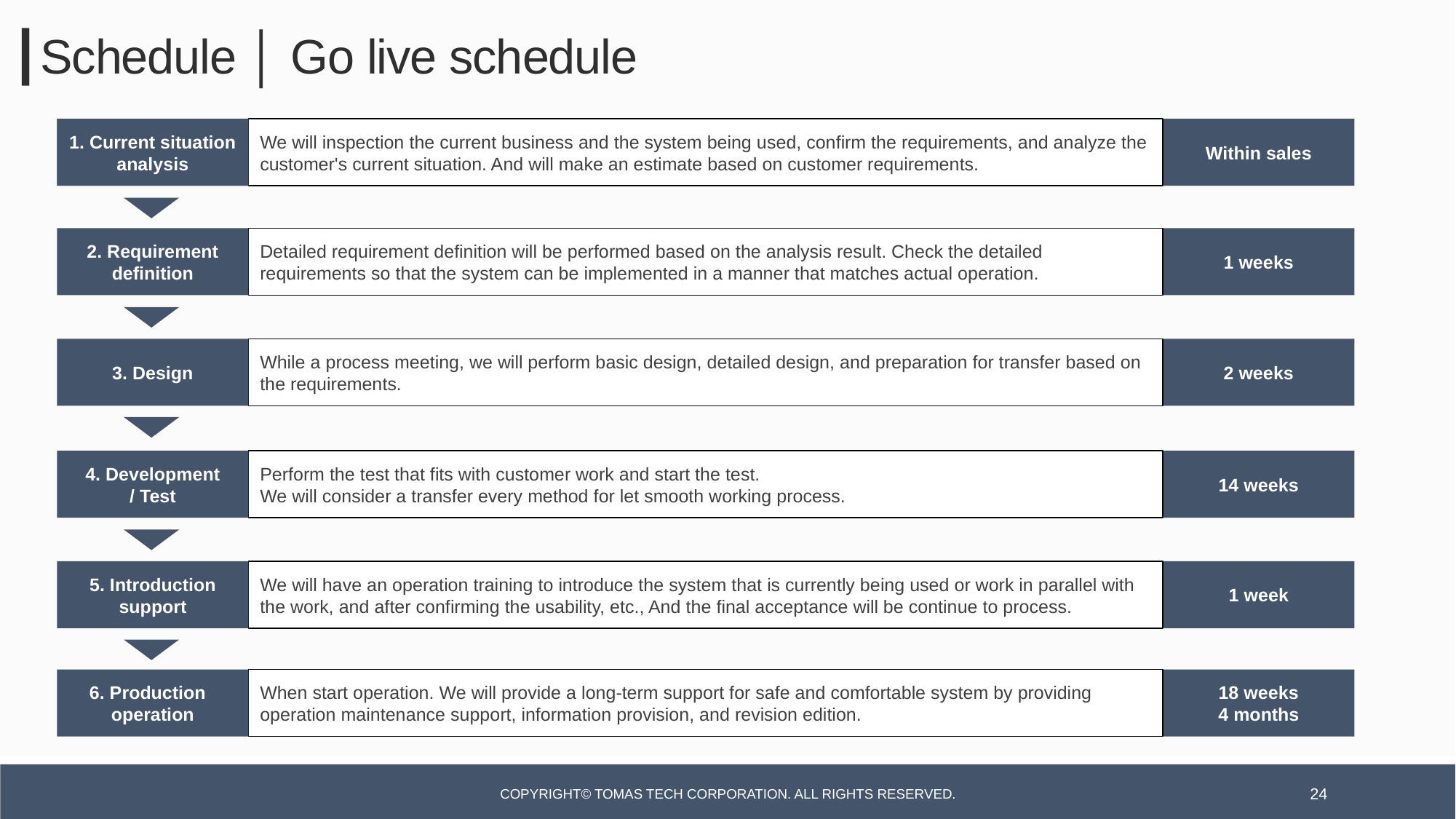

┃Schedule │ Go live schedule

1. Current situation analysis
We will inspection the current business and the system being used, confirm the requirements, and analyze the customer's current situation. And will make an estimate based on customer requirements.
生産計画
Within sales

Detailed requirement definition will be performed based on the analysis result. Check the detailed requirements so that the system can be implemented in a manner that matches actual operation.
2. Requirement definition
1 weeks

While a process meeting, we will perform basic design, detailed design, and preparation for transfer based on the requirements.
3. Design
2 weeks

Perform the test that fits with customer work and start the test.
We will consider a transfer every method for let smooth working process.
4. Development
/ Test
14 weeks

5. Introduction support
We will have an operation training to introduce the system that is currently being used or work in parallel with the work, and after confirming the usability, etc., And the final acceptance will be continue to process.
1 week

When start operation. We will provide a long-term support for safe and comfortable system by providing operation maintenance support, information provision, and revision edition.
6. Production   operation
18 weeks
4 months
Copyright© TOMAS TECH CORPORATION. All rights reserved.
24